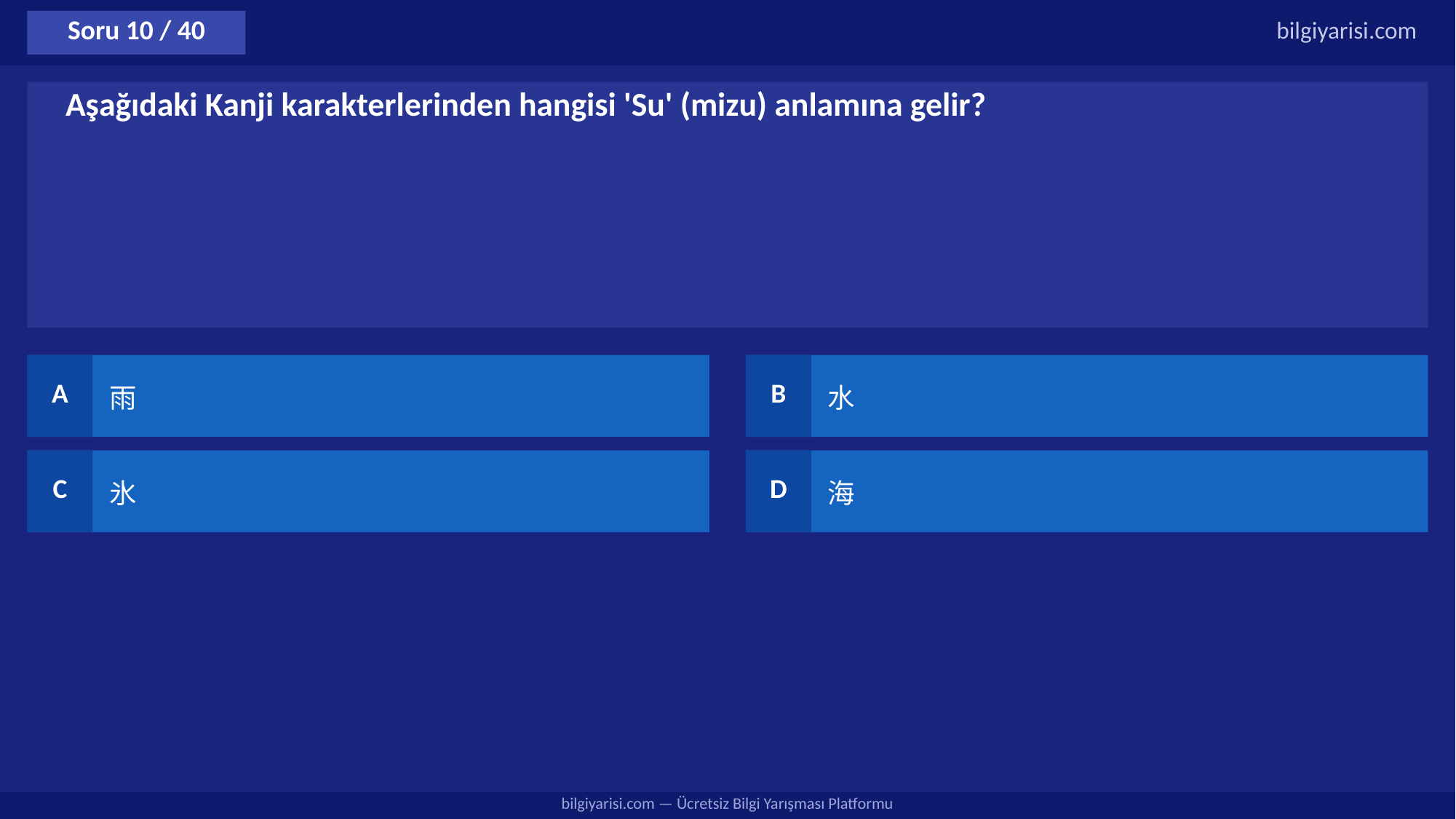

Soru 10 / 40
bilgiyarisi.com

Aşağıdaki Kanji karakterlerinden hangisi 'Su' (mizu) anlamına gelir?

A
雨

B
水

C
氷

D
海
bilgiyarisi.com — Ücretsiz Bilgi Yarışması Platformu